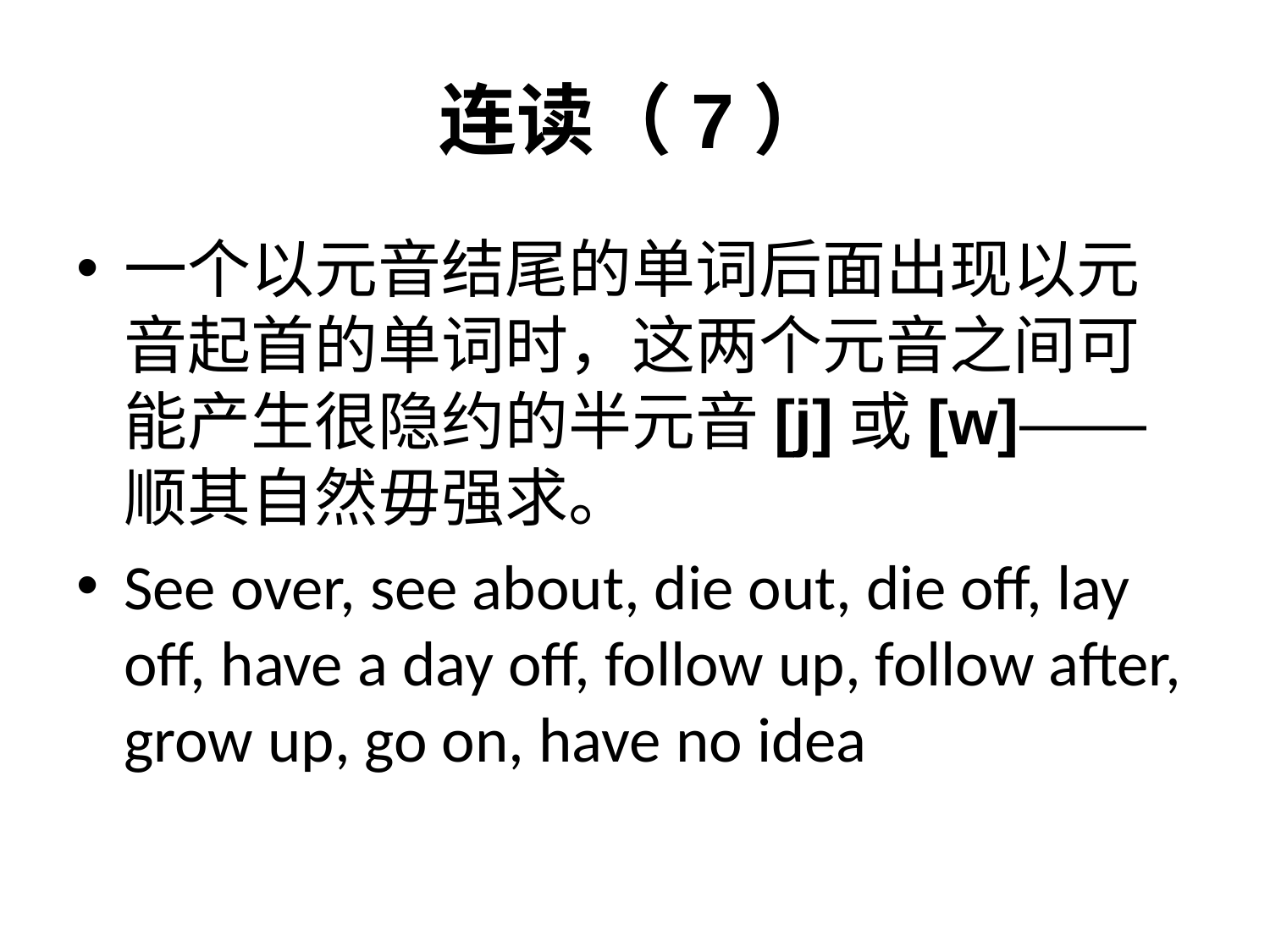

# 连读（7）
一个以元音结尾的单词后面出现以元音起首的单词时，这两个元音之间可能产生很隐约的半元音[j]或[w]——顺其自然毋强求。
See over, see about, die out, die off, lay off, have a day off, follow up, follow after, grow up, go on, have no idea